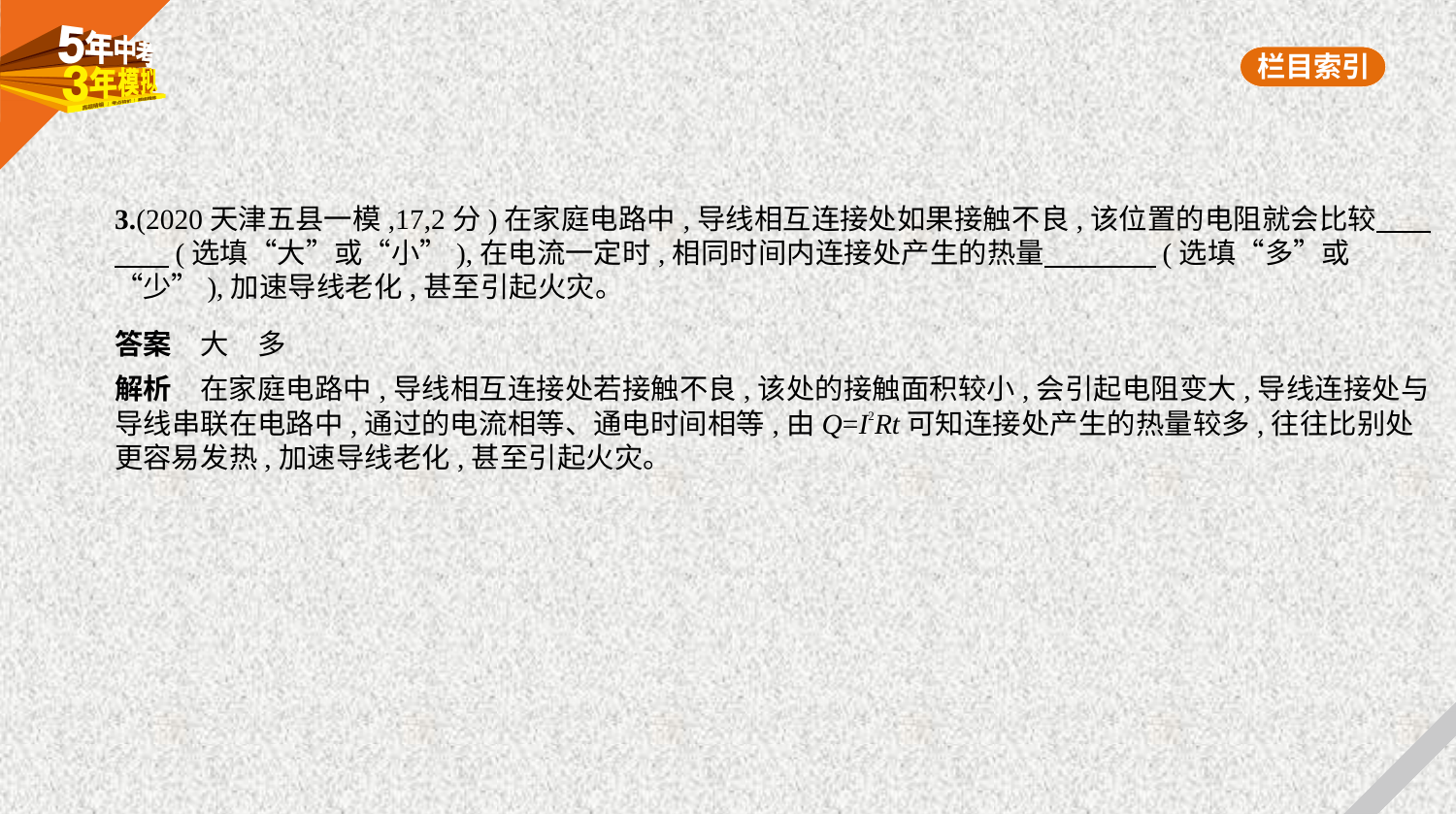

3.(2020天津五县一模,17,2分)在家庭电路中,导线相互连接处如果接触不良,该位置的电阻就会比较　    
　    (选填“大”或“小”),在电流一定时,相同时间内连接处产生的热量　　　    (选填“多”或
“少”),加速导线老化,甚至引起火灾。
答案　大　多
解析　在家庭电路中,导线相互连接处若接触不良,该处的接触面积较小,会引起电阻变大,导线连接处与
导线串联在电路中,通过的电流相等、通电时间相等,由Q=I2Rt可知连接处产生的热量较多,往往比别处
更容易发热,加速导线老化,甚至引起火灾。